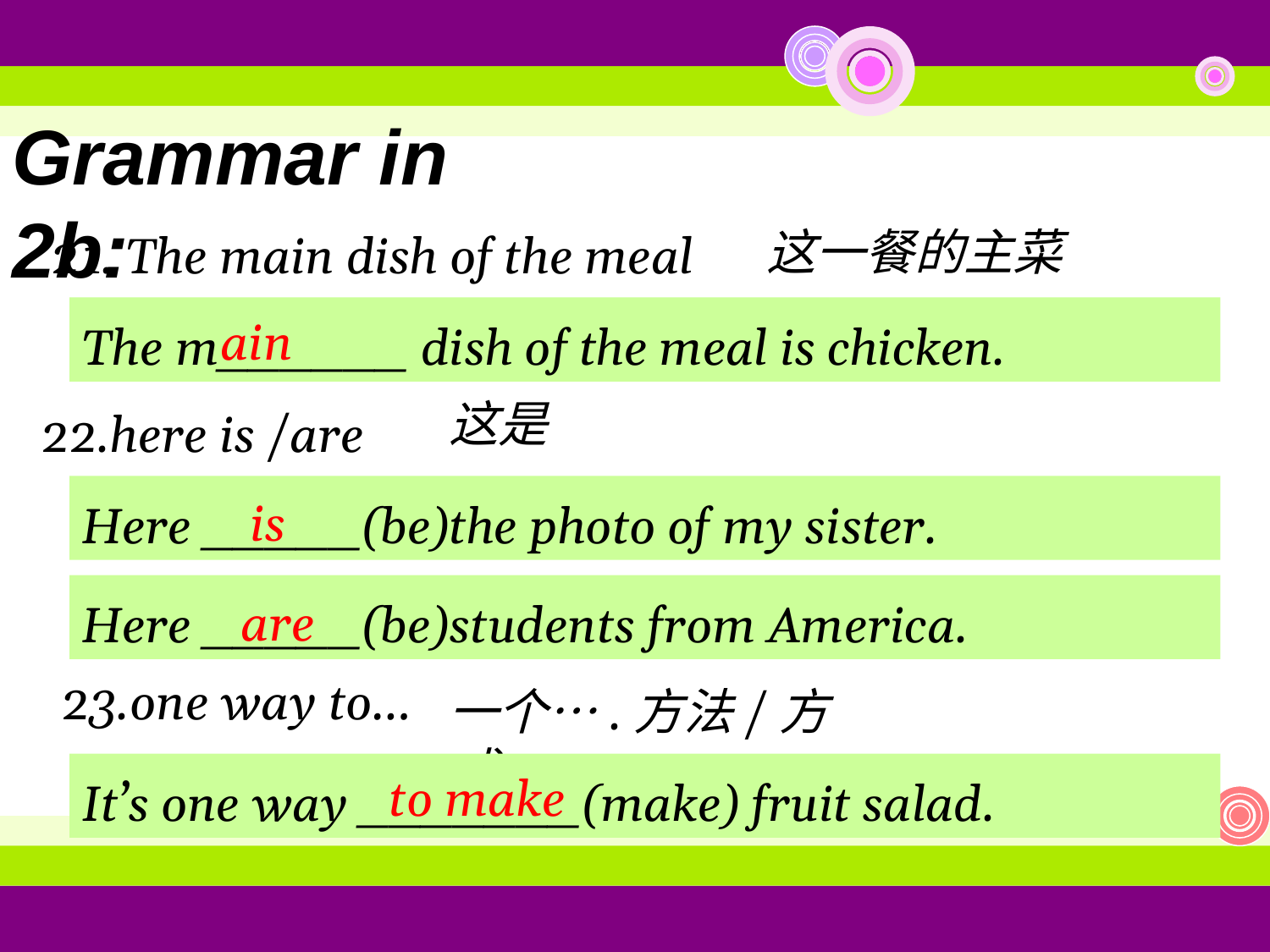

Grammar in 2b:
这一餐的主菜
21. The main dish of the meal
The m______ dish of the meal is chicken.
ain
这是
22.here is /are
Here _____(be)the photo of my sister.
is
Here _____(be)students from America.
are
23.one way to…
一个….方法/方式
It’s one way _______(make) fruit salad.
to make